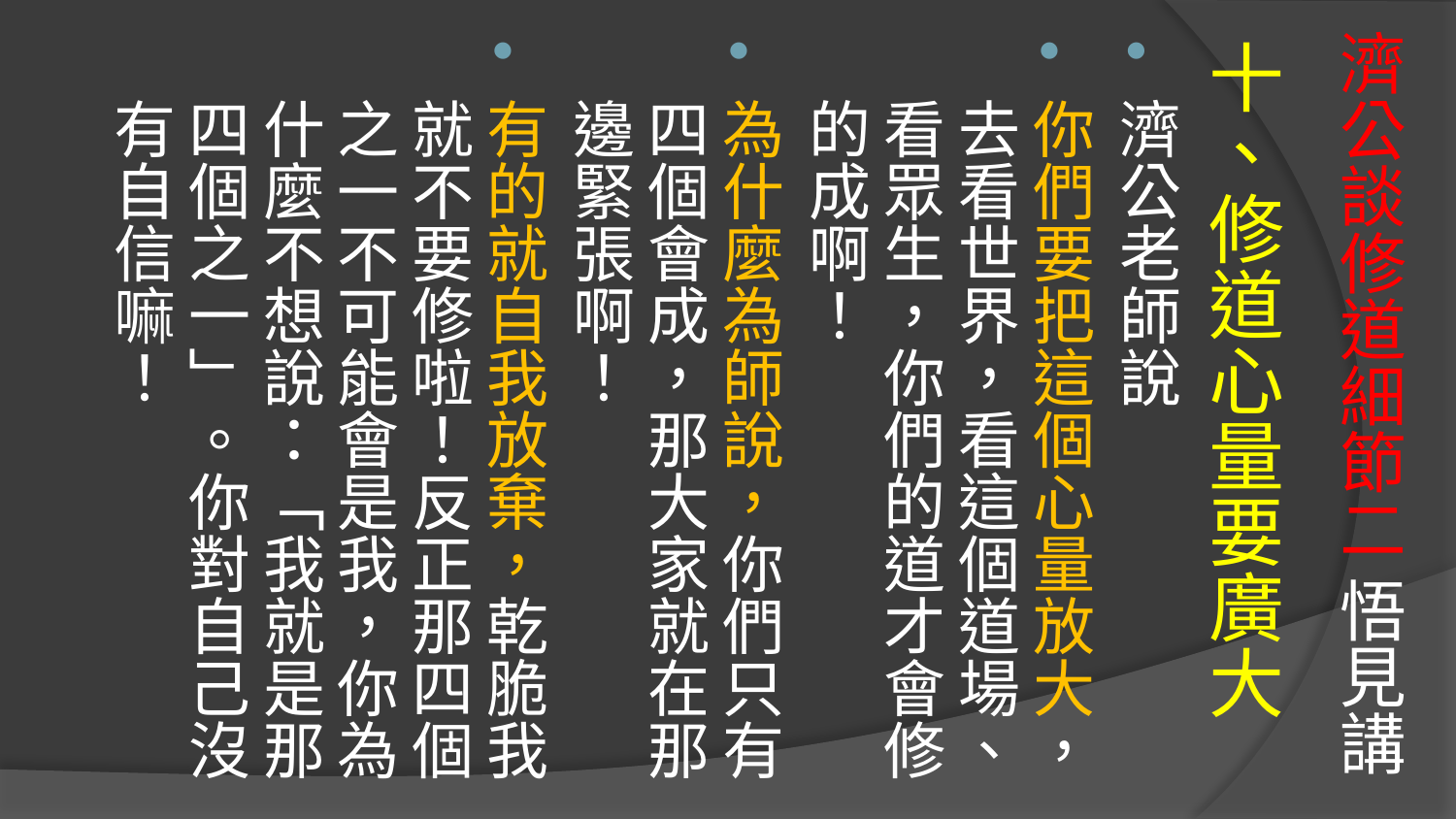

十、修道心量要廣大
濟公老師說
你們要把這個心量放大，去看世界，看這個道場、看眾生，你們的道才會修的成啊！
為什麼為師說，你們只有四個會成，那大家就在那邊緊張啊！
有的就自我放棄，乾脆我就不要修啦！反正那四個之一不可能會是我，你為什麼不想說：「我就是那四個之一」。你對自己沒有自信嘛！

# 濟公談修道細節二 悟見講